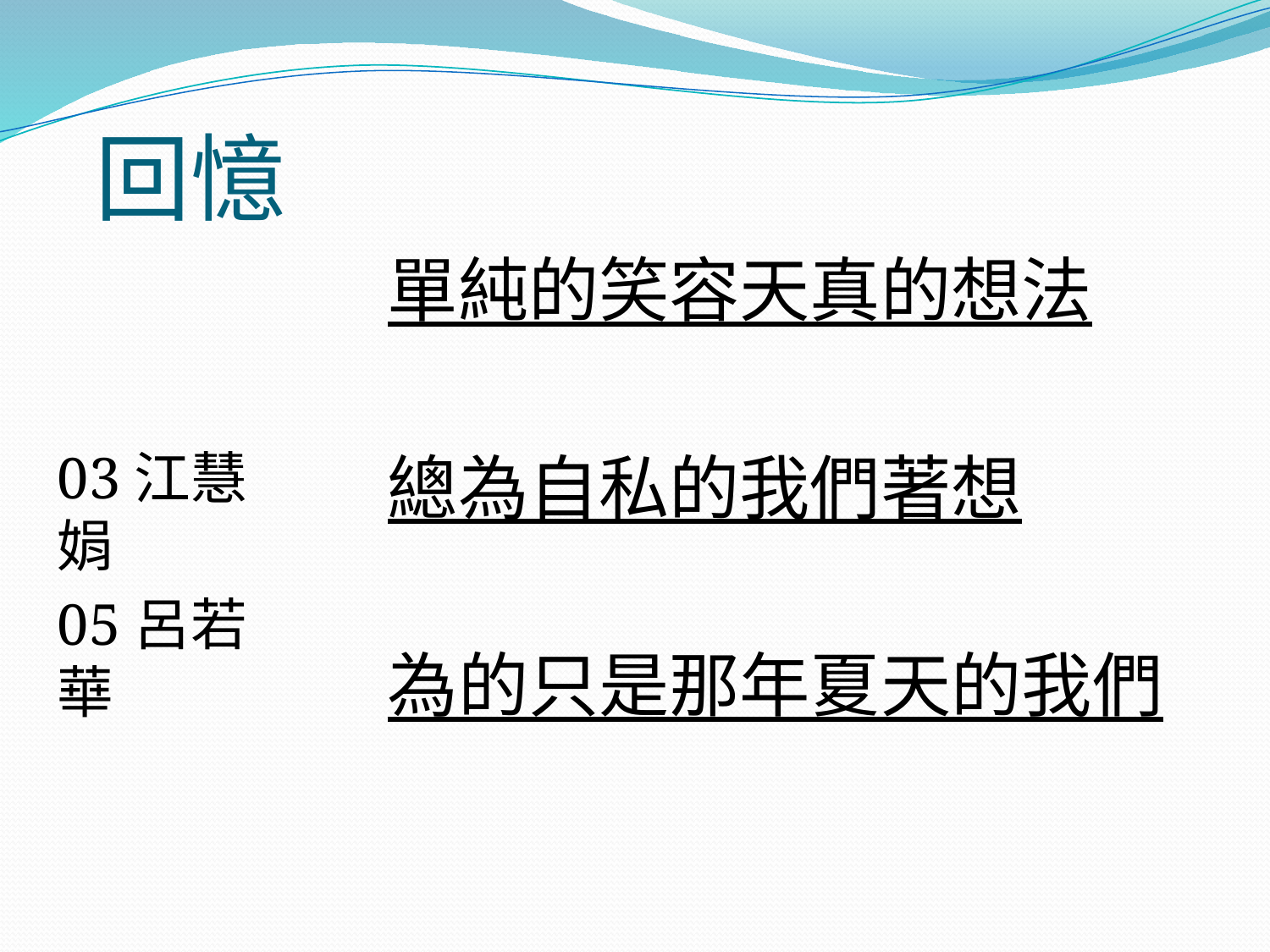

# 回憶
單純的笑容天真的想法

總為自私的我們著想

為的只是那年夏天的我們
03江慧娟
05呂若華